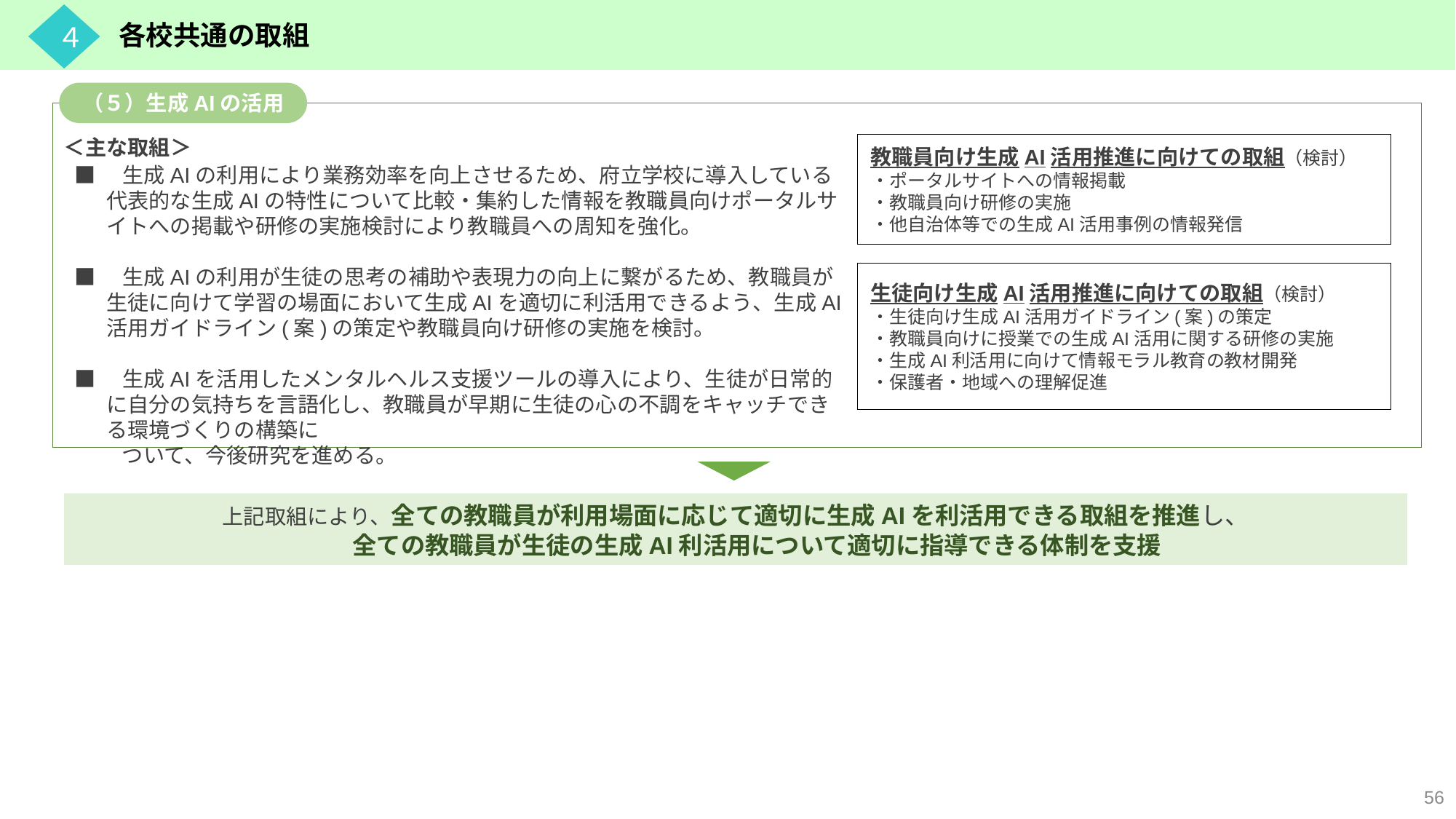

４
各校共通の取組
（５）生成AIの活用

＜主な取組＞
教職員向け生成AI活用推進に向けての取組（検討）
・ポータルサイトへの情報掲載
・教職員向け研修の実施
・他自治体等での生成AI活用事例の情報発信
■　生成AIの利用により業務効率を向上させるため、府立学校に導入している代表的な生成AIの特性について比較・集約した情報を教職員向けポータルサイトへの掲載や研修の実施検討により教職員への周知を強化。

■　生成AIの利用が生徒の思考の補助や表現力の向上に繋がるため、教職員が生徒に向けて学習の場面において生成AIを適切に利活用できるよう、生成AI活用ガイドライン(案)の策定や教職員向け研修の実施を検討。

■　生成AIを活用したメンタルヘルス支援ツールの導入により、生徒が日常的に自分の気持ちを言語化し、教職員が早期に生徒の心の不調をキャッチできる環境づくりの構築に
　　 ついて、今後研究を進める。
生徒向け生成AI活用推進に向けての取組（検討）
・生徒向け生成AI活用ガイドライン(案)の策定
・教職員向けに授業での生成AI活用に関する研修の実施
・生成AI利活用に向けて情報モラル教育の教材開発
・保護者・地域への理解促進

上記取組により、全ての教職員が利用場面に応じて適切に生成AIを利活用できる取組を推進し、
全ての教職員が生徒の生成AI利活用について適切に指導できる体制を支援
56